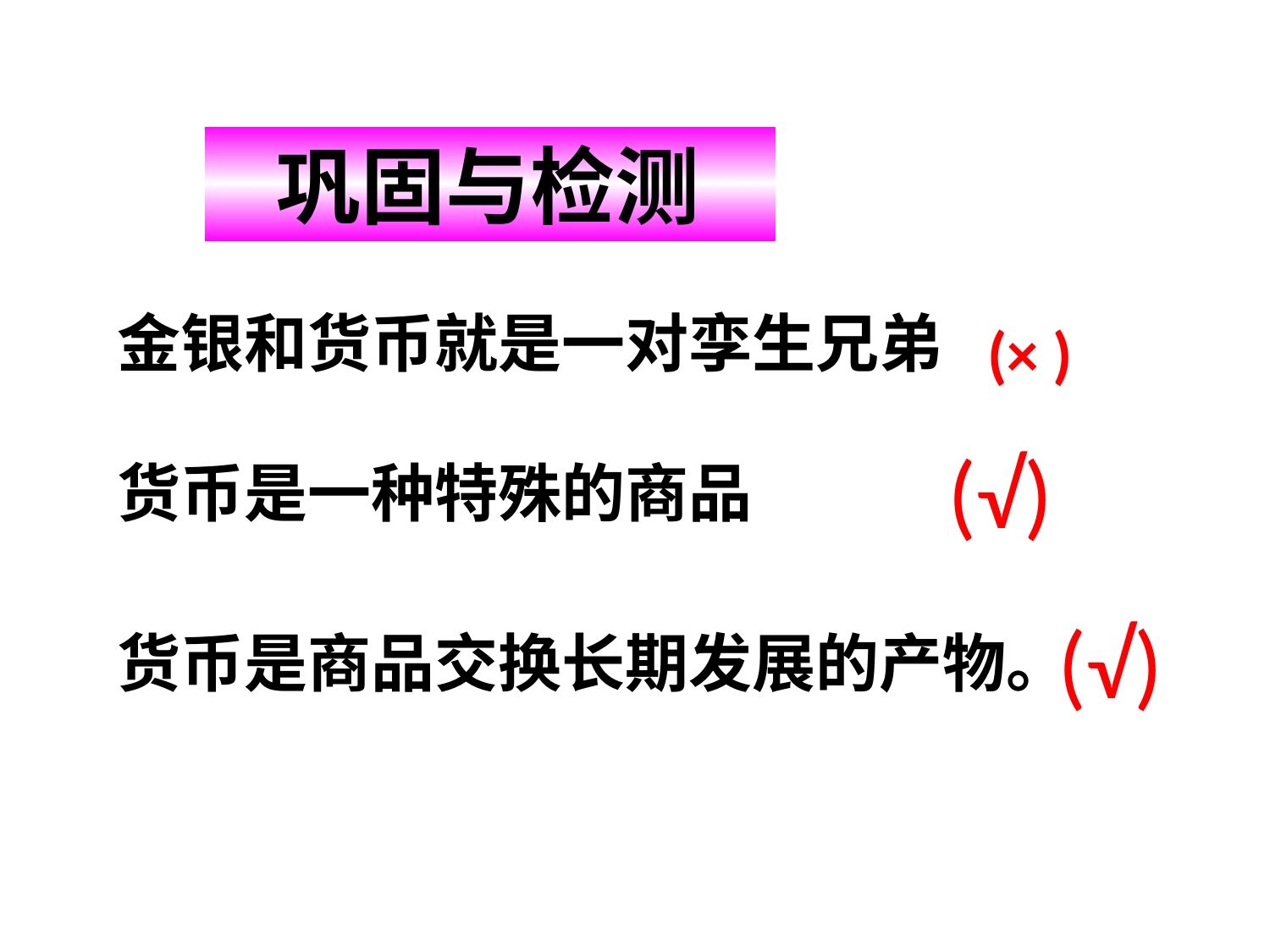

巩固与检测
金银和货币就是一对孪生兄弟
(× )

(√)
货币是一种特殊的商品
(√)
货币是商品交换长期发展的产物。